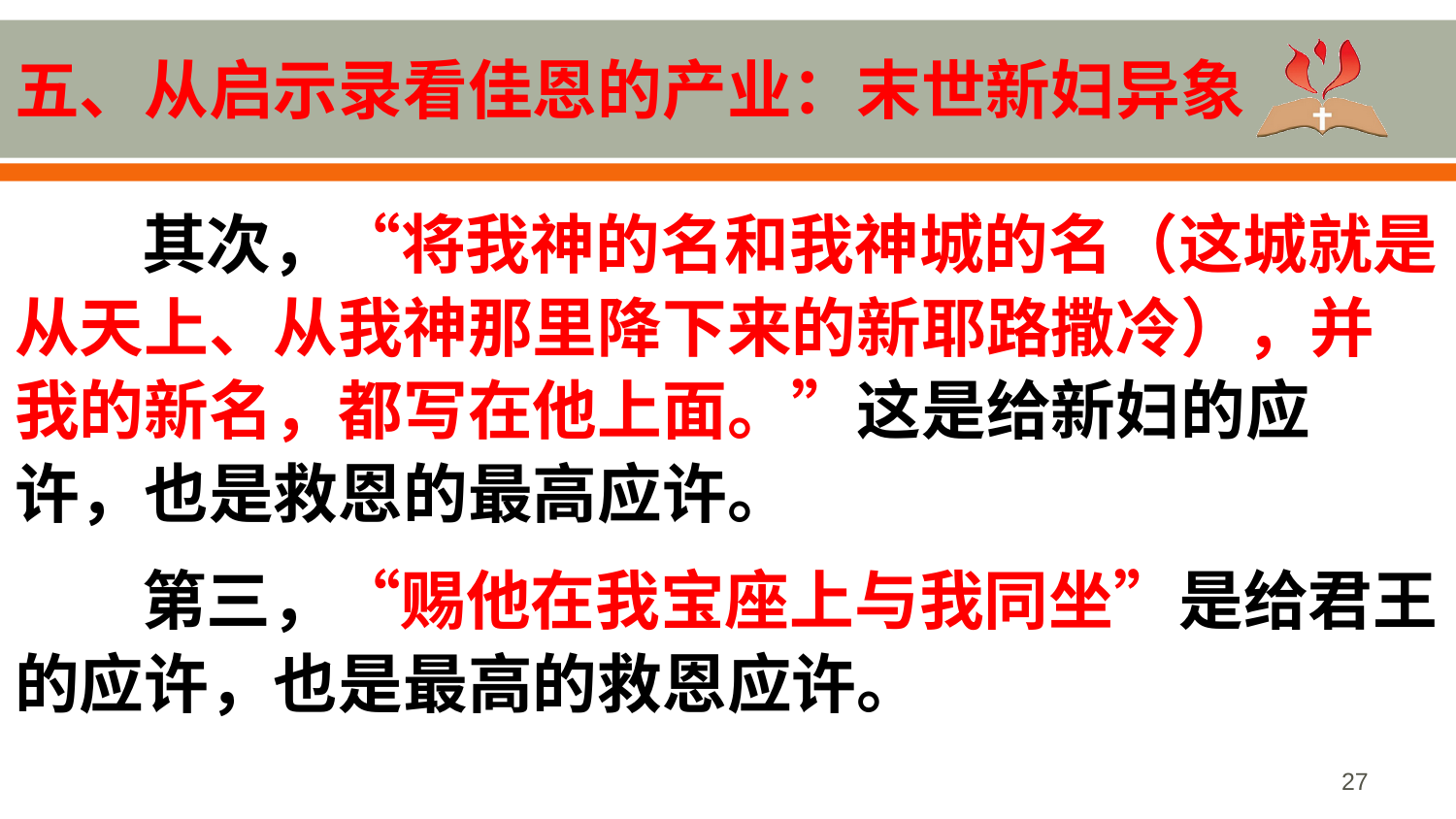

# 五、从启示录看佳恩的产业：末世新妇异象
其次，“将我神的名和我神城的名（这城就是从天上、从我神那里降下来的新耶路撒冷），并我的新名，都写在他上面。”这是给新妇的应许，也是救恩的最高应许。
第三，“赐他在我宝座上与我同坐”是给君王的应许，也是最高的救恩应许。

27